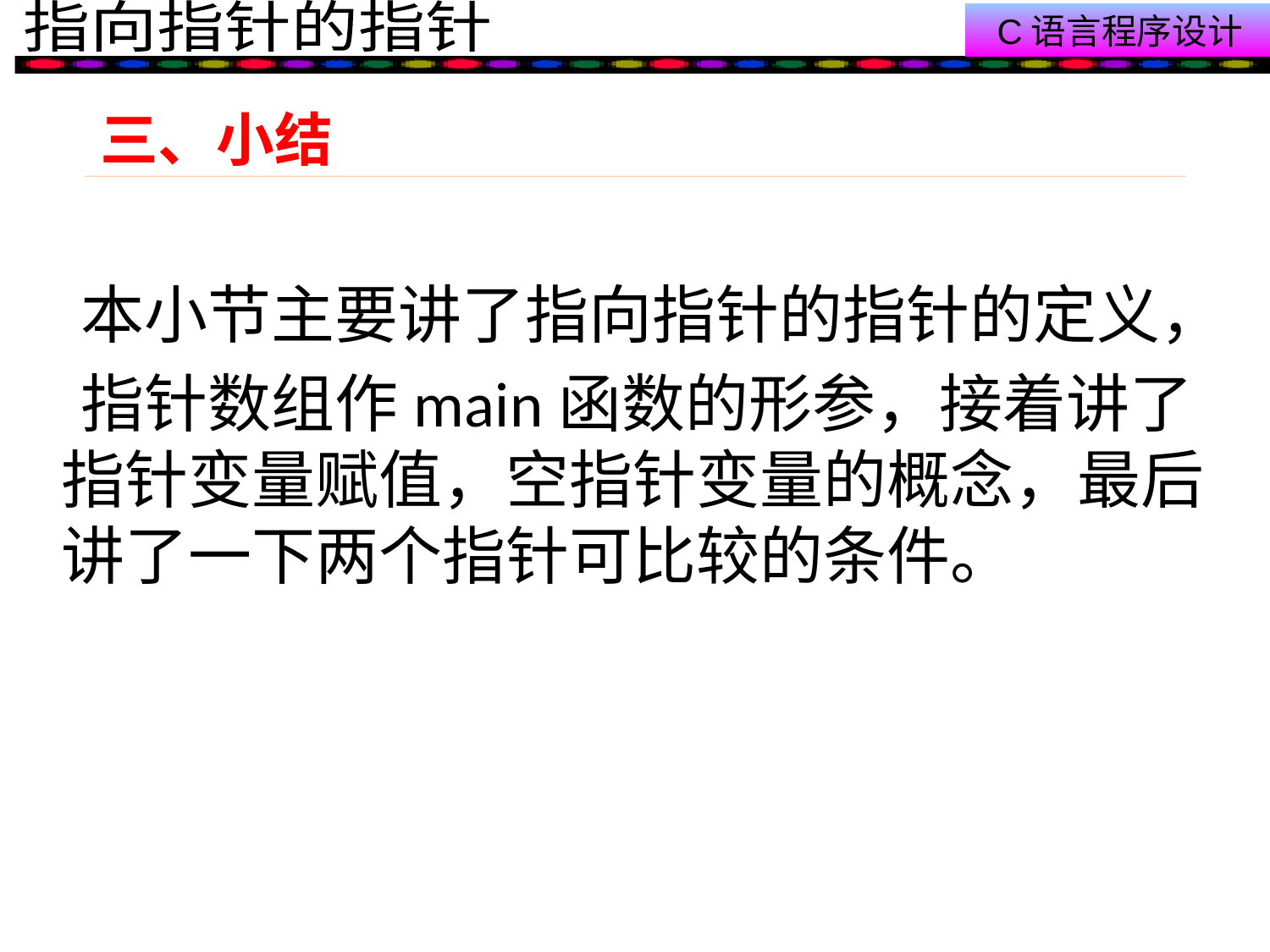

# 三、小结

  本小节主要讲了指向指针的指针的定义，
  指针数组作main函数的形参，接着讲了指针变量赋值，空指针变量的概念，最后讲了一下两个指针可比较的条件。